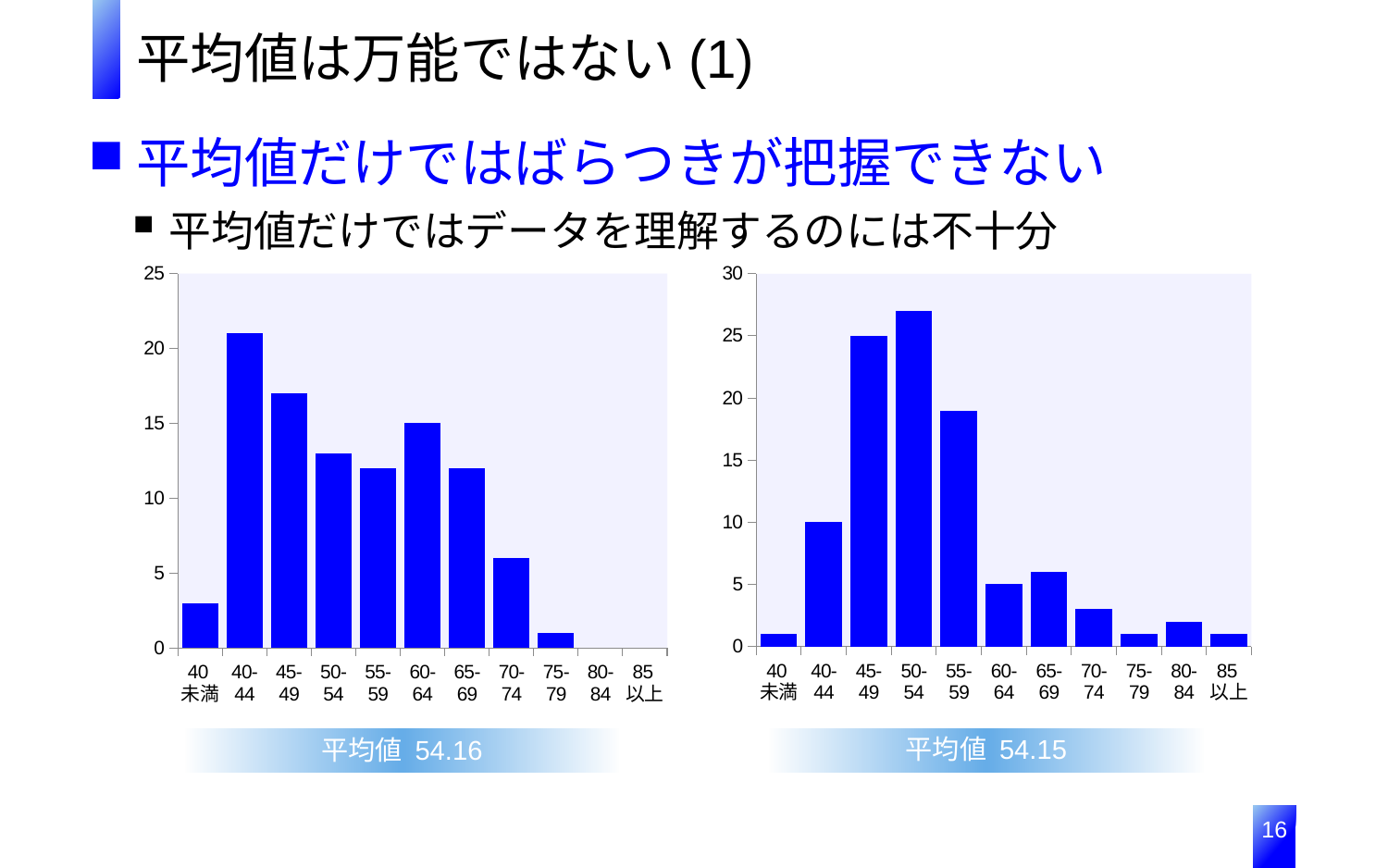

平均値は万能ではない(1)
平均値だけではばらつきが把握できない

平均値だけではデータを理解するのには不十分

### Chart

| Category |  |
|---|---|
| 40未満 | 3.0 |
| 40-44 | 21.0 |
| 45-49 | 17.0 |
| 50-54 | 13.0 |
| 55-59 | 12.0 |
| 60-64 | 15.0 |
| 65-69 | 12.0 |
| 70-74 | 6.0 |
| 75-79 | 1.0 |
| 80-84 | None |
| 85以上 | None |

### Chart

| Category |  |
|---|---|
| 40未満 | 1.0 |
| 40-44 | 10.0 |
| 45-49 | 25.0 |
| 50-54 | 27.0 |
| 55-59 | 19.0 |
| 60-64 | 5.0 |
| 65-69 | 6.0 |
| 70-74 | 3.0 |
| 75-79 | 1.0 |
| 80-84 | 2.0 |
| 85以上 | 1.0 |
平均値 54.15
平均値 54.16